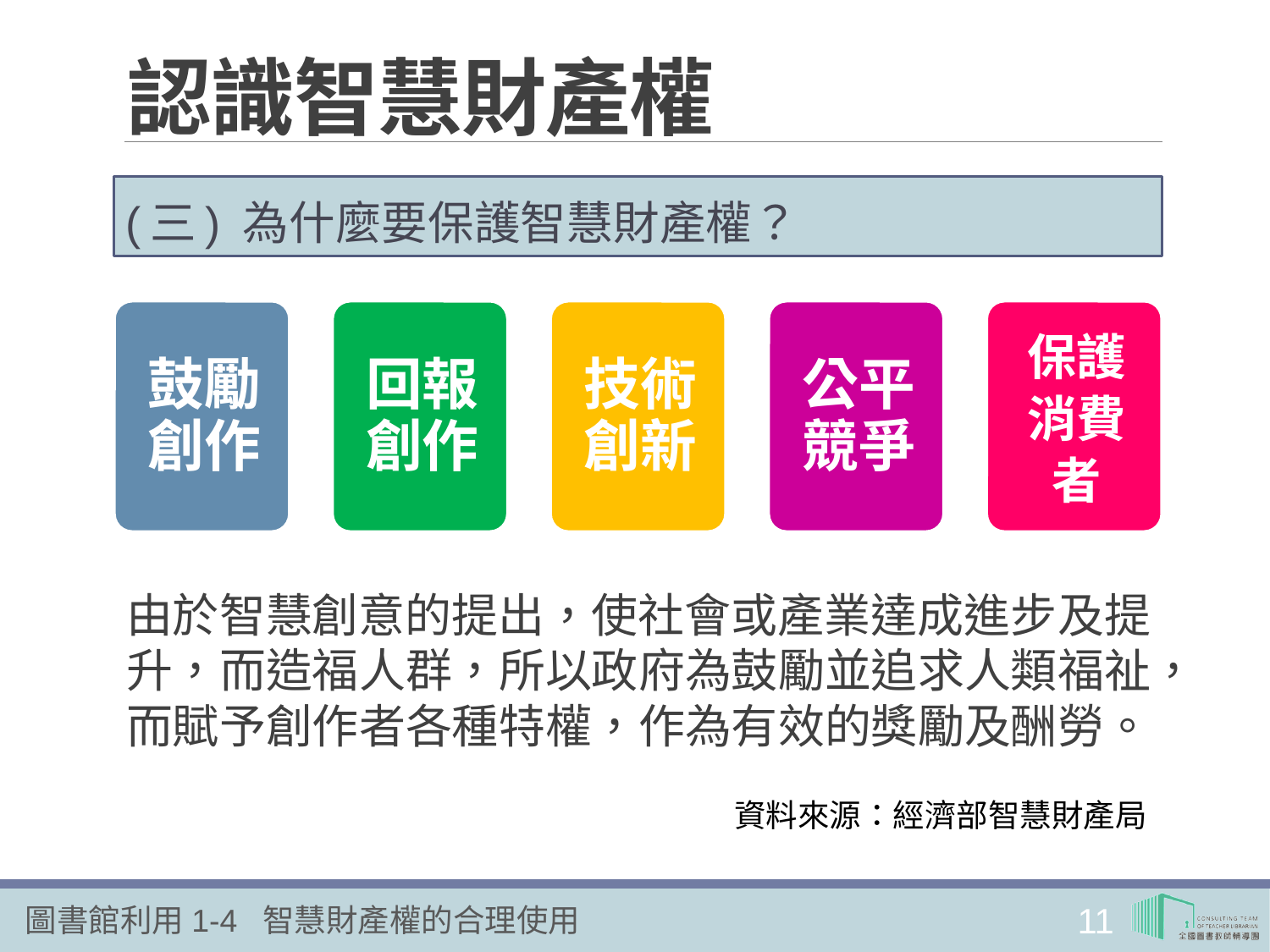

# 認識智慧財產權
(三) 為什麼要保護智慧財產權？
鼓勵創作
回報創作
技術創新
公平競爭
保護
消費者
由於智慧創意的提出，使社會或產業達成進步及提升，而造福人群，所以政府為鼓勵並追求人類福祉，而賦予創作者各種特權，作為有效的獎勵及酬勞。
資料來源：經濟部智慧財產局